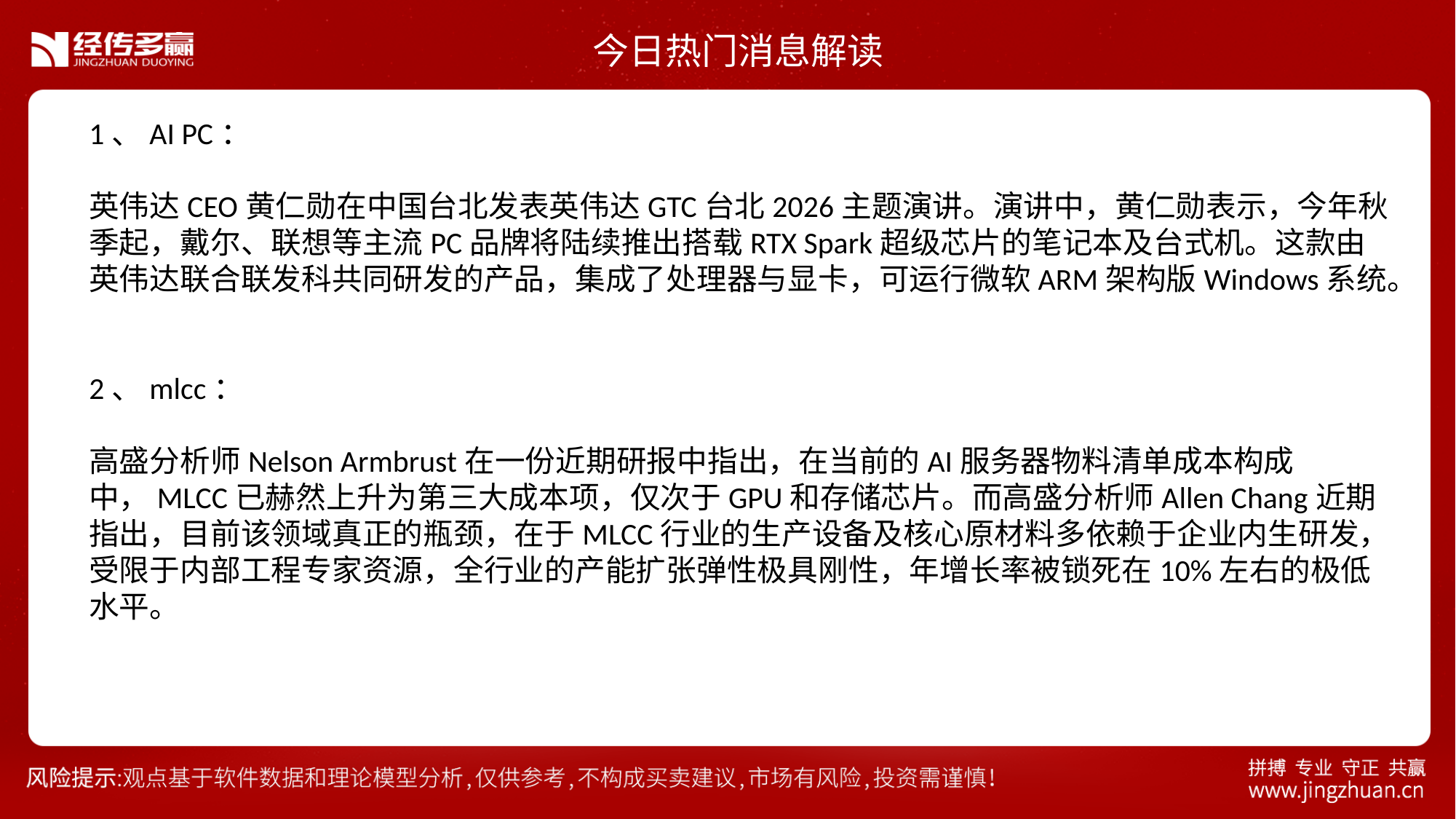

今日热门消息解读
1、AI PC：

英伟达CEO黄仁勋在中国台北发表英伟达GTC台北2026主题演讲。演讲中，黄仁勋表示，今年秋季起，戴尔、联想等主流PC品牌将陆续推出搭载RTX Spark超级芯片的笔记本及台式机。这款由英伟达联合联发科共同研发的产品，集成了处理器与显卡，可运行微软ARM架构版Windows系统。

2、mlcc：

高盛分析师Nelson Armbrust在一份近期研报中指出，在当前的AI服务器物料清单成本构成中，MLCC已赫然上升为第三大成本项，仅次于GPU和存储芯片。而高盛分析师Allen Chang近期指出，目前该领域真正的瓶颈，在于MLCC行业的生产设备及核心原材料多依赖于企业内生研发，受限于内部工程专家资源，全行业的产能扩张弹性极具刚性，年增长率被锁死在10%左右的极低水平。